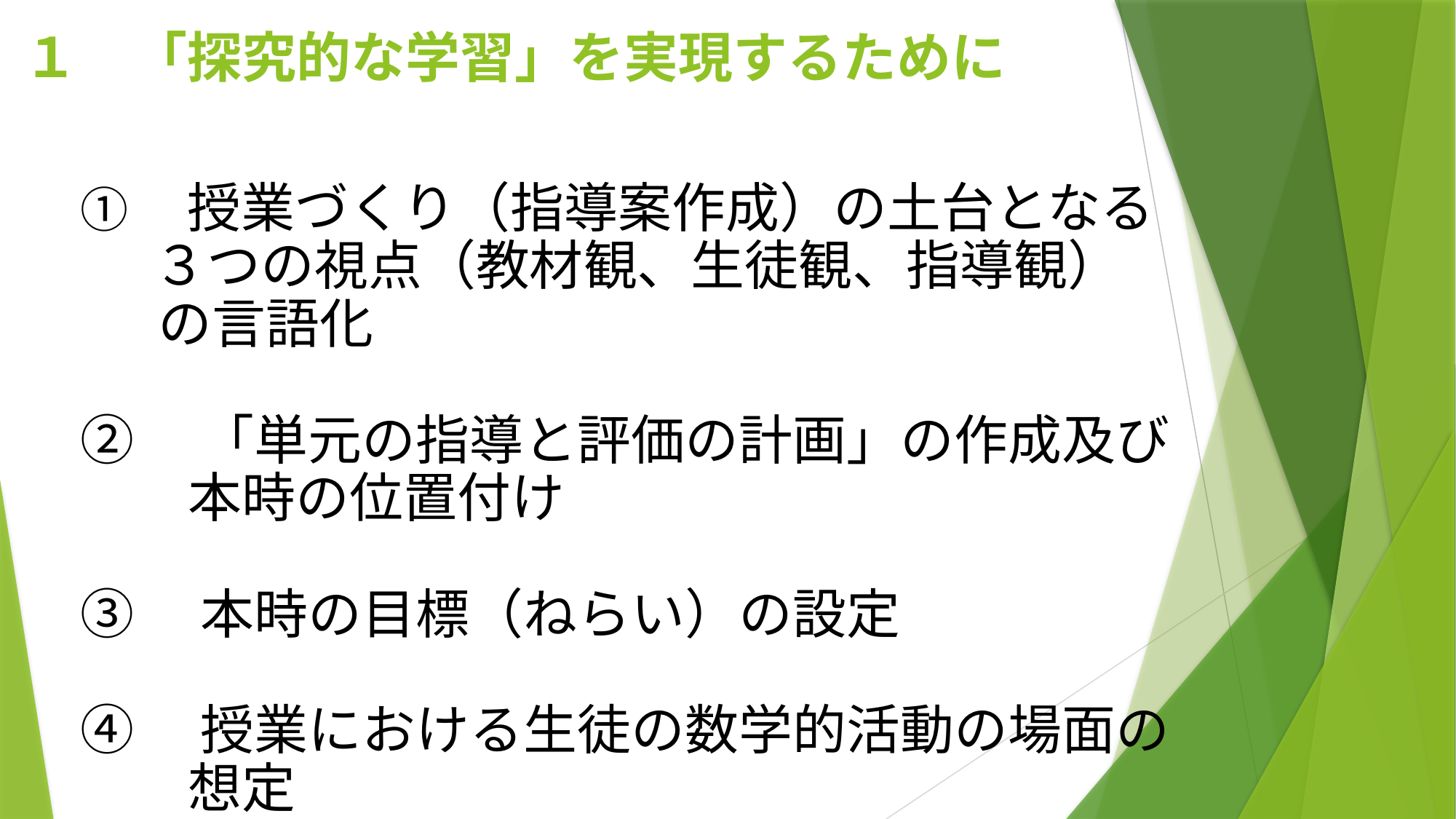

１　「探究的な学習」を実現するために
①　授業づくり（指導案作成）の土台となる
     ３つの視点（教材観、生徒観、指導観）
　  の言語化

②　「単元の指導と評価の計画」の作成及び
　　本時の位置付け

③　本時の目標（ねらい）の設定

④　授業における生徒の数学的活動の場面の
　　想定